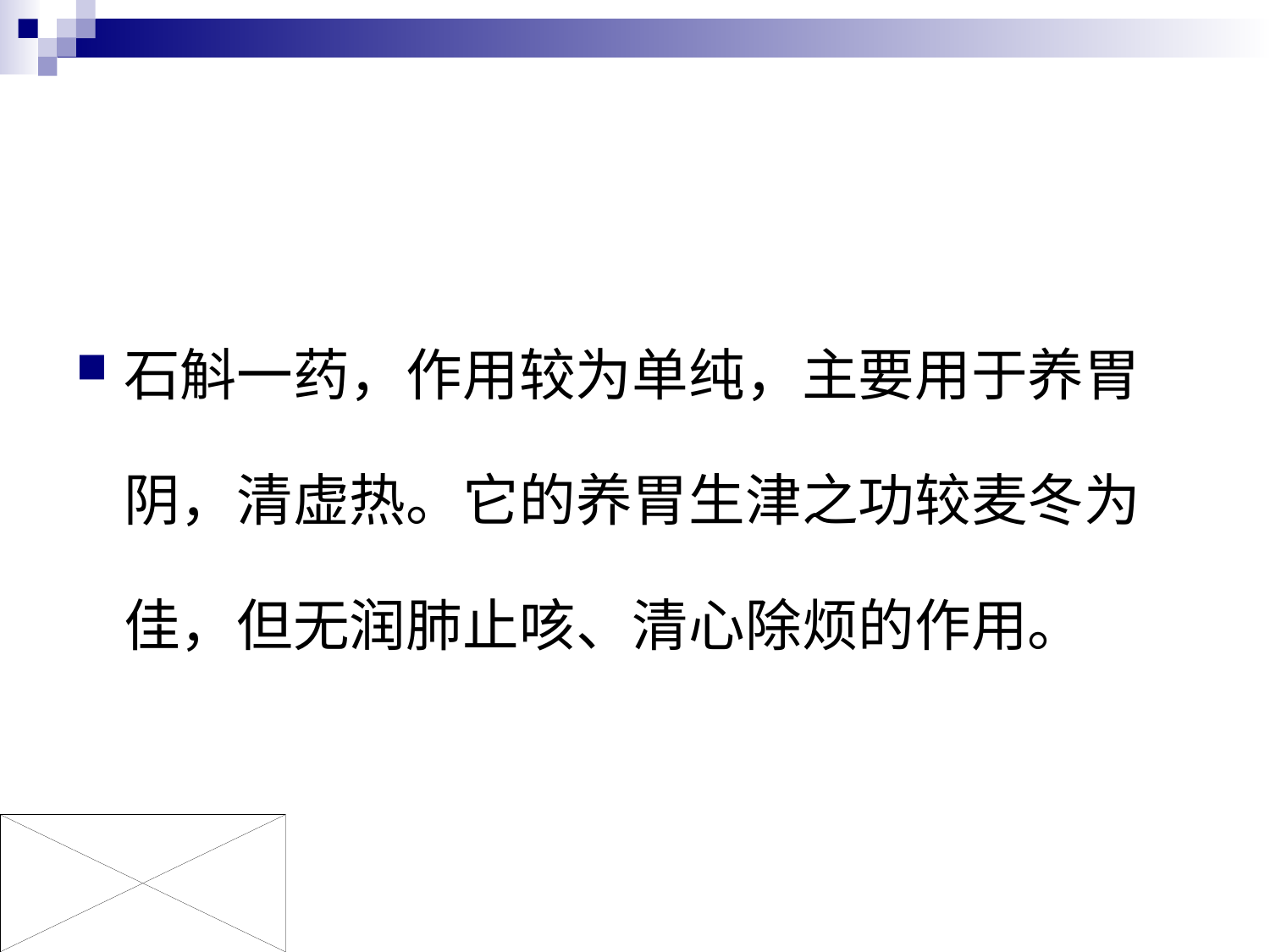

# 石斛一药，作用较为单纯，主要用于养胃阴，清虚热。它的养胃生津之功较麦冬为佳，但无润肺止咳、清心除烦的作用。